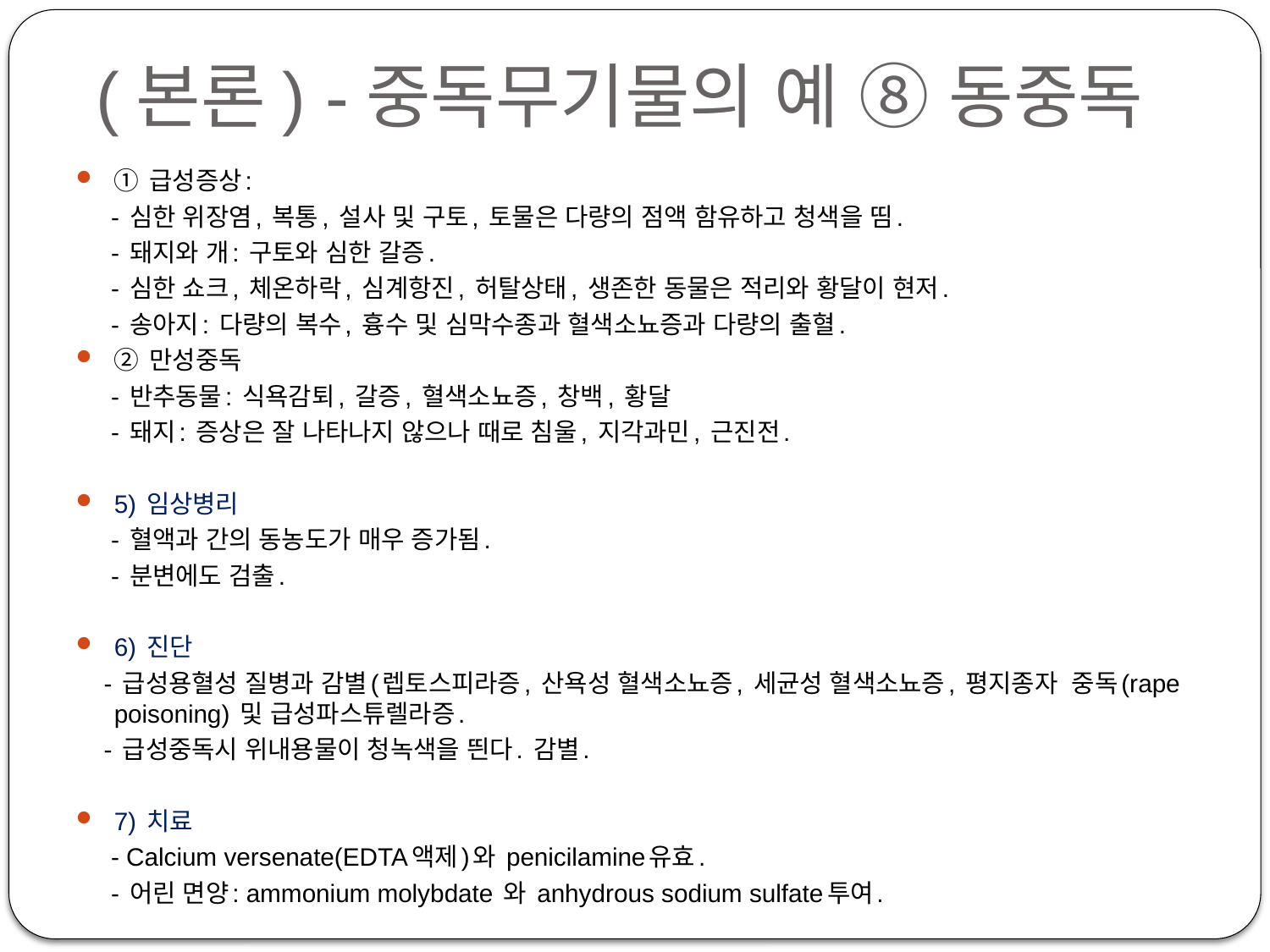

# (본론) -중독무기물의 예 ⑧ 동중독
① 급성증상:
     - 심한 위장염, 복통, 설사 및 구토, 토물은 다량의 점액 함유하고 청색을 띰.
     - 돼지와 개: 구토와 심한 갈증.
     - 심한 쇼크, 체온하락, 심계항진, 허탈상태, 생존한 동물은 적리와 황달이 현저.
     - 송아지: 다량의 복수, 흉수 및 심막수종과 혈색소뇨증과 다량의 출혈.
② 만성중독
     - 반추동물: 식욕감퇴, 갈증, 혈색소뇨증, 창백, 황달
     - 돼지: 증상은 잘 나타나지 않으나 때로 침울, 지각과민, 근진전.

5) 임상병리
     - 혈액과 간의 동농도가 매우 증가됨.
     - 분변에도 검출.

6) 진단
    - 급성용혈성 질병과 감별(렙토스피라증, 산욕성 혈색소뇨증, 세균성 혈색소뇨증, 평지종자  중독(rape poisoning) 및 급성파스튜렐라증.
    - 급성중독시 위내용물이 청녹색을 띈다. 감별.

7) 치료
     - Calcium versenate(EDTA액제)와 penicilamine유효.
     - 어린 면양: ammonium molybdate 와 anhydrous sodium sulfate투여.